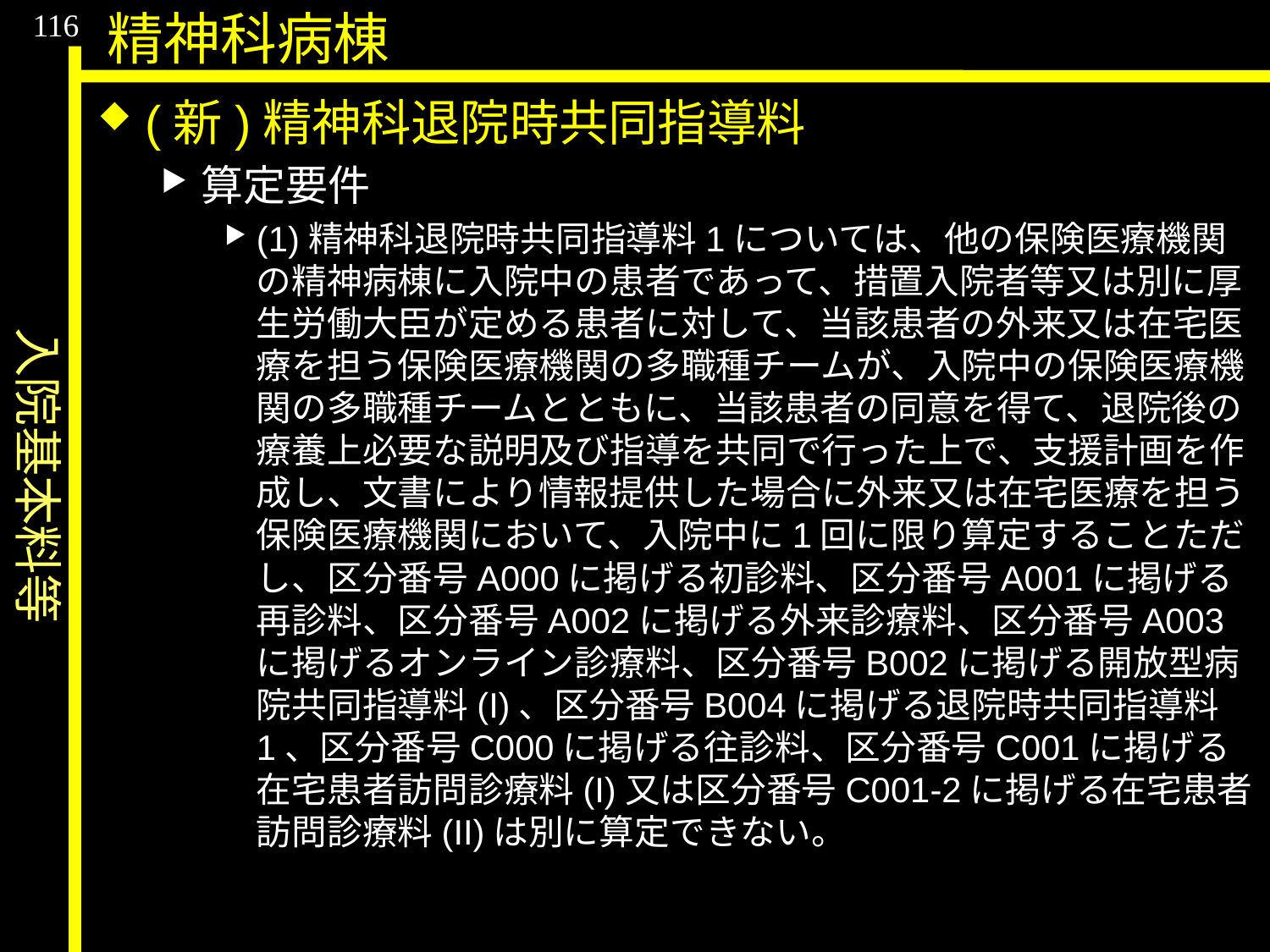

入院基本料等
116
精神科病棟

(新)精神科退院時共同指導料
算定要件
(1)精神科退院時共同指導料1については、他の保険医療機関の精神病棟に入院中の患者であって、措置入院者等又は別に厚生労働大臣が定める患者に対して、当該患者の外来又は在宅医療を担う保険医療機関の多職種チームが、入院中の保険医療機関の多職種チームとともに、当該患者の同意を得て、退院後の療養上必要な説明及び指導を共同で行った上で、支援計画を作成し、文書により情報提供した場合に外来又は在宅医療を担う保険医療機関において、入院中に1回に限り算定することただし、区分番号A000に掲げる初診料、区分番号A001に掲げる再診料、区分番号A002に掲げる外来診療料、区分番号A003に掲げるオンライン診療料、区分番号B002に掲げる開放型病院共同指導料(I)、区分番号B004に掲げる退院時共同指導料1、区分番号C000に掲げる往診料、区分番号C001に掲げる在宅患者訪問診療料(I)又は区分番号C001-2に掲げる在宅患者訪問診療料(II)は別に算定できない。